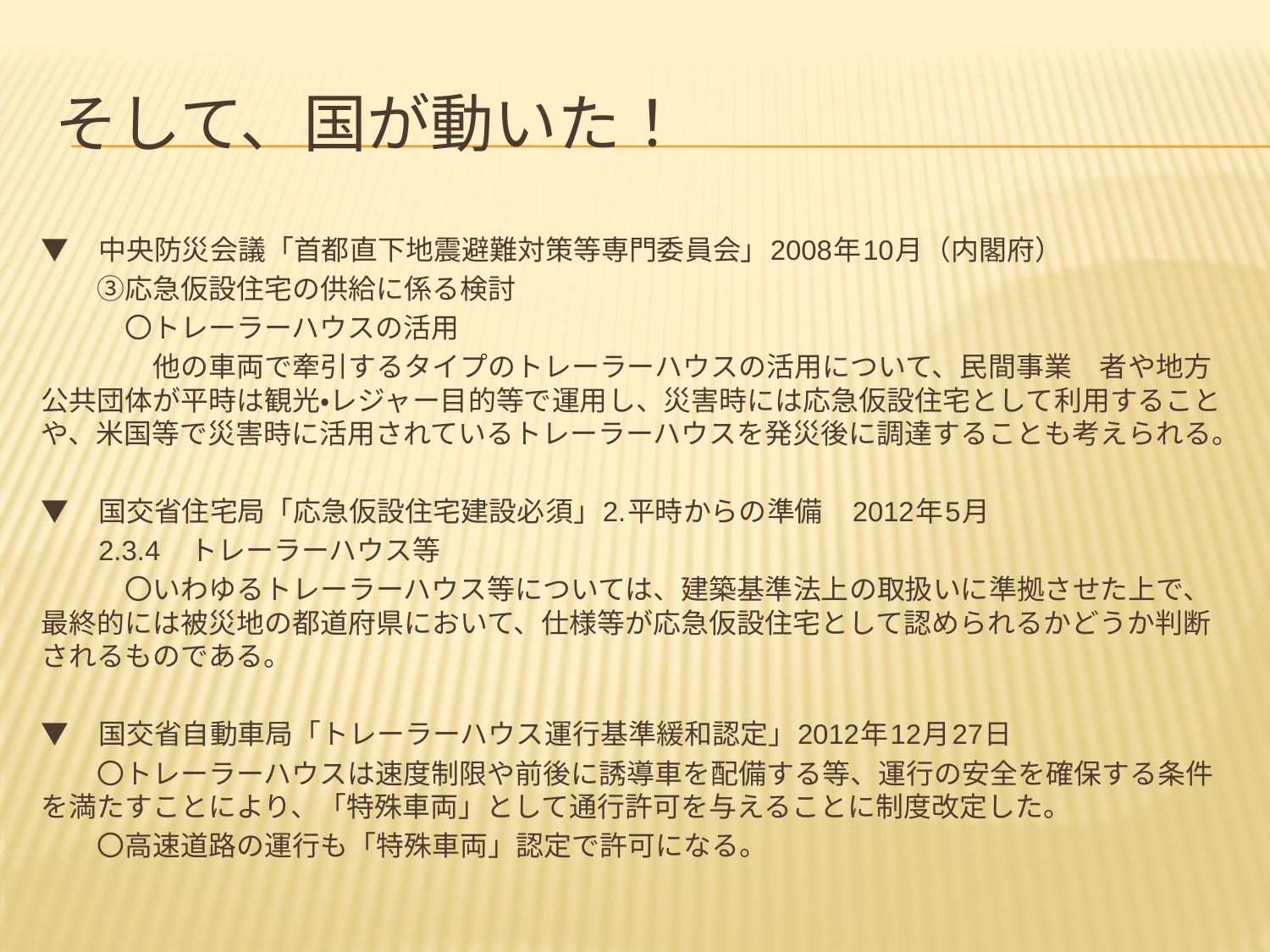

# そして、国が動いた！
▼　中央防災会議「首都直下地震避難対策等専門委員会」2008年10月（内閣府）
　　➂応急仮設住宅の供給に係る検討
　　　〇トレーラーハウスの活用
　　　　他の車両で牽引するタイプのトレーラーハウスの活用について、民間事業　者や地方公共団体が平時は観光・レジャー目的等で運用し、災害時には応急仮設住宅として利用することや、米国等で災害時に活用されているトレーラーハウスを発災後に調達することも考えられる。

▼　国交省住宅局「応急仮設住宅建設必須」2.平時からの準備　2012年5月
　　2.3.4　トレーラーハウス等
　　　〇いわゆるトレーラーハウス等については、建築基準法上の取扱いに準拠させた上で、最終的には被災地の都道府県において、仕様等が応急仮設住宅として認められるかどうか判断されるものである。

▼　国交省自動車局「トレーラーハウス運行基準緩和認定」2012年12月27日
　　〇トレーラーハウスは速度制限や前後に誘導車を配備する等、運行の安全を確保する条件を満たすことにより、「特殊車両」として通行許可を与えることに制度改定した。
　　〇高速道路の運行も「特殊車両」認定で許可になる。